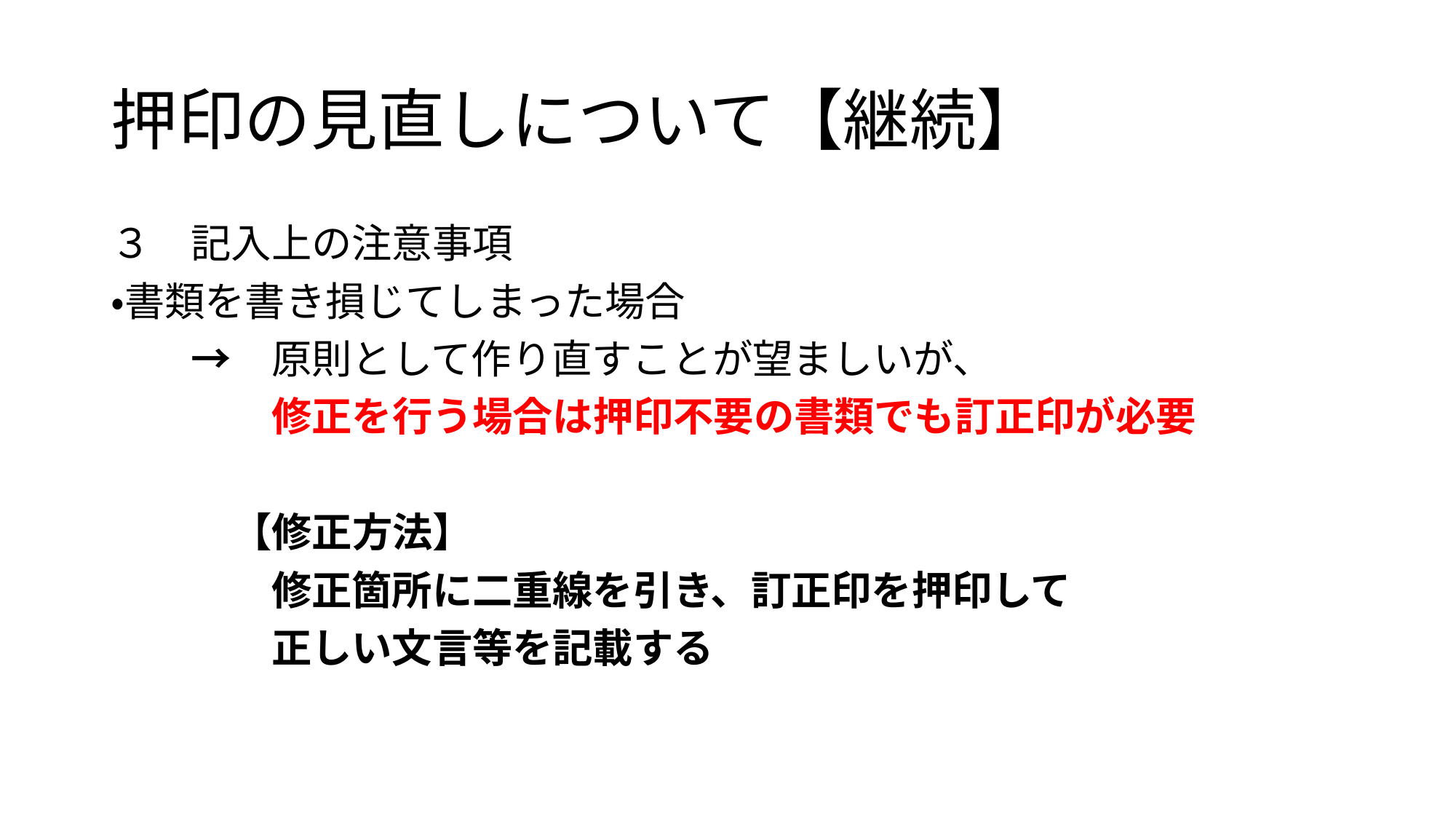

# 押印の見直しについて【継続】
３　記入上の注意事項
・書類を書き損じてしまった場合
　　→　原則として作り直すことが望ましいが、
　　　　修正を行う場合は押印不要の書類でも訂正印が必要

　　　【修正方法】
　　　　修正箇所に二重線を引き、訂正印を押印して
　　　　正しい文言等を記載する